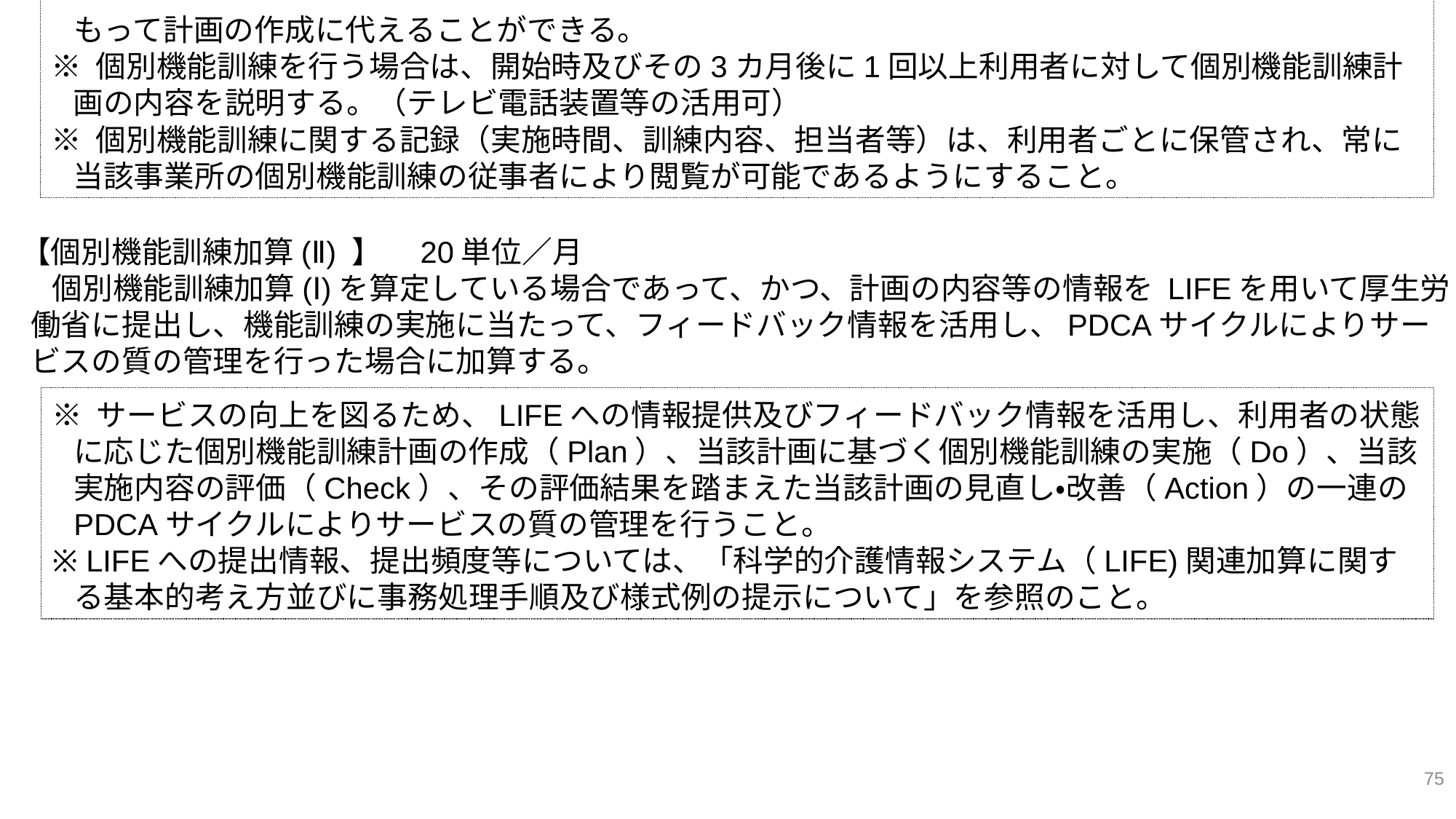

もって計画の作成に代えることができる。
※ 個別機能訓練を行う場合は、開始時及びその3カ月後に1回以上利用者に対して個別機能訓練計画の内容を説明する。（テレビ電話装置等の活用可）
※ 個別機能訓練に関する記録（実施時間、訓練内容、担当者等）は、利用者ごとに保管され、常に当該事業所の個別機能訓練の従事者により閲覧が可能であるようにすること。
【個別機能訓練加算(Ⅱ) 】　20単位／月
個別機能訓練加算(Ⅰ)を算定している場合であって、かつ、計画の内容等の情報を LIFEを用いて厚生労働省に提出し、機能訓練の実施に当たって、フィードバック情報を活用し、PDCAサイクルによりサービスの質の管理を行った場合に加算する。
※ サービスの向上を図るため、LIFEへの情報提供及びフィードバック情報を活用し、利用者の状態に応じた個別機能訓練計画の作成（Plan）、当該計画に基づく個別機能訓練の実施（Do）、当該実施内容の評価（Check）、その評価結果を踏まえた当該計画の見直し・改善（Action）の一連のPDCAサイクルによりサービスの質の管理を行うこと。
※ LIFEへの提出情報、提出頻度等については、「科学的介護情報システム（LIFE)関連加算に関する基本的考え方並びに事務処理手順及び様式例の提示について」を参照のこと。
75